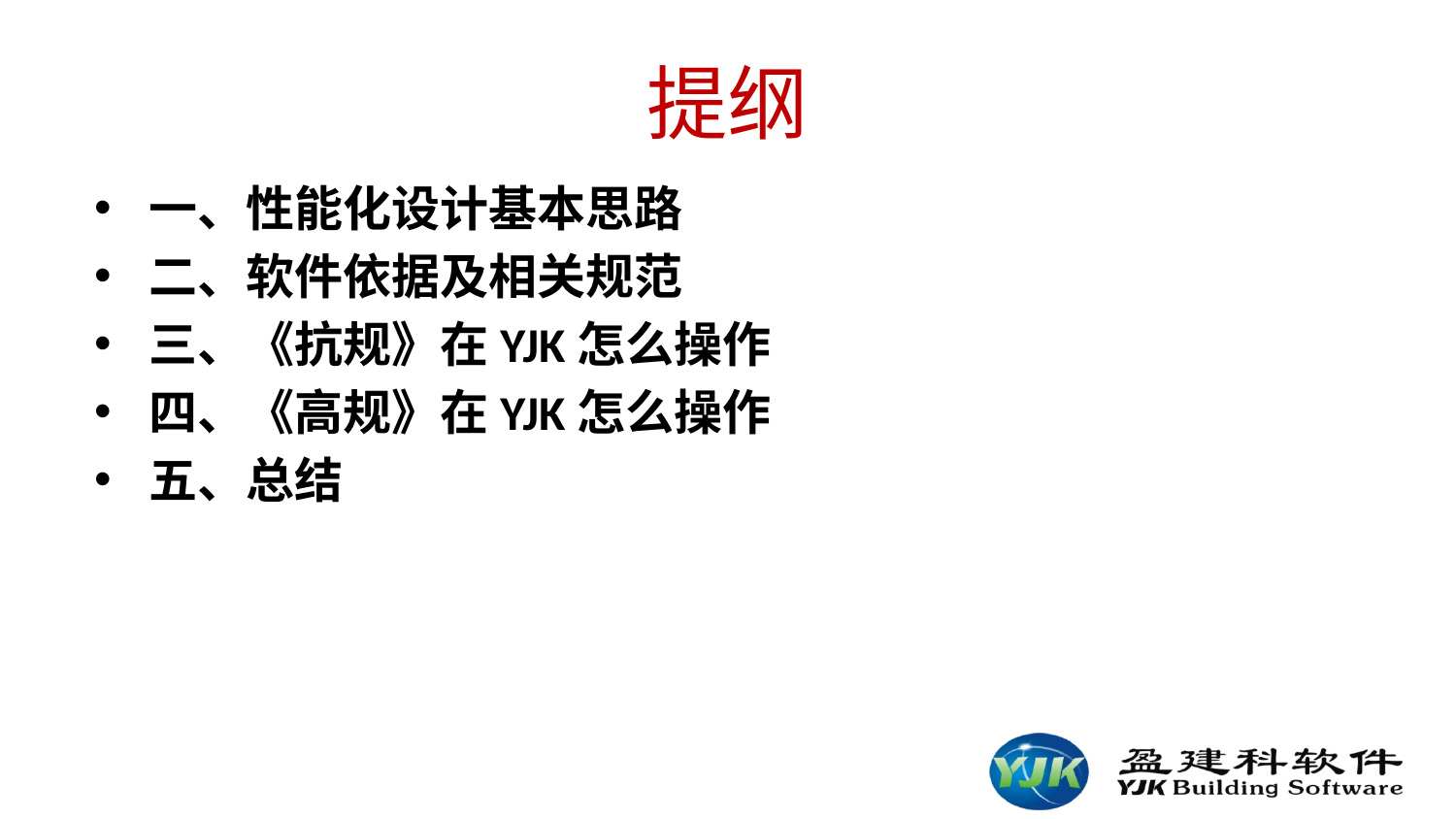

# 提纲
一、性能化设计基本思路
二、软件依据及相关规范
三、《抗规》在YJK怎么操作
四、《高规》在YJK怎么操作
五、总结

2